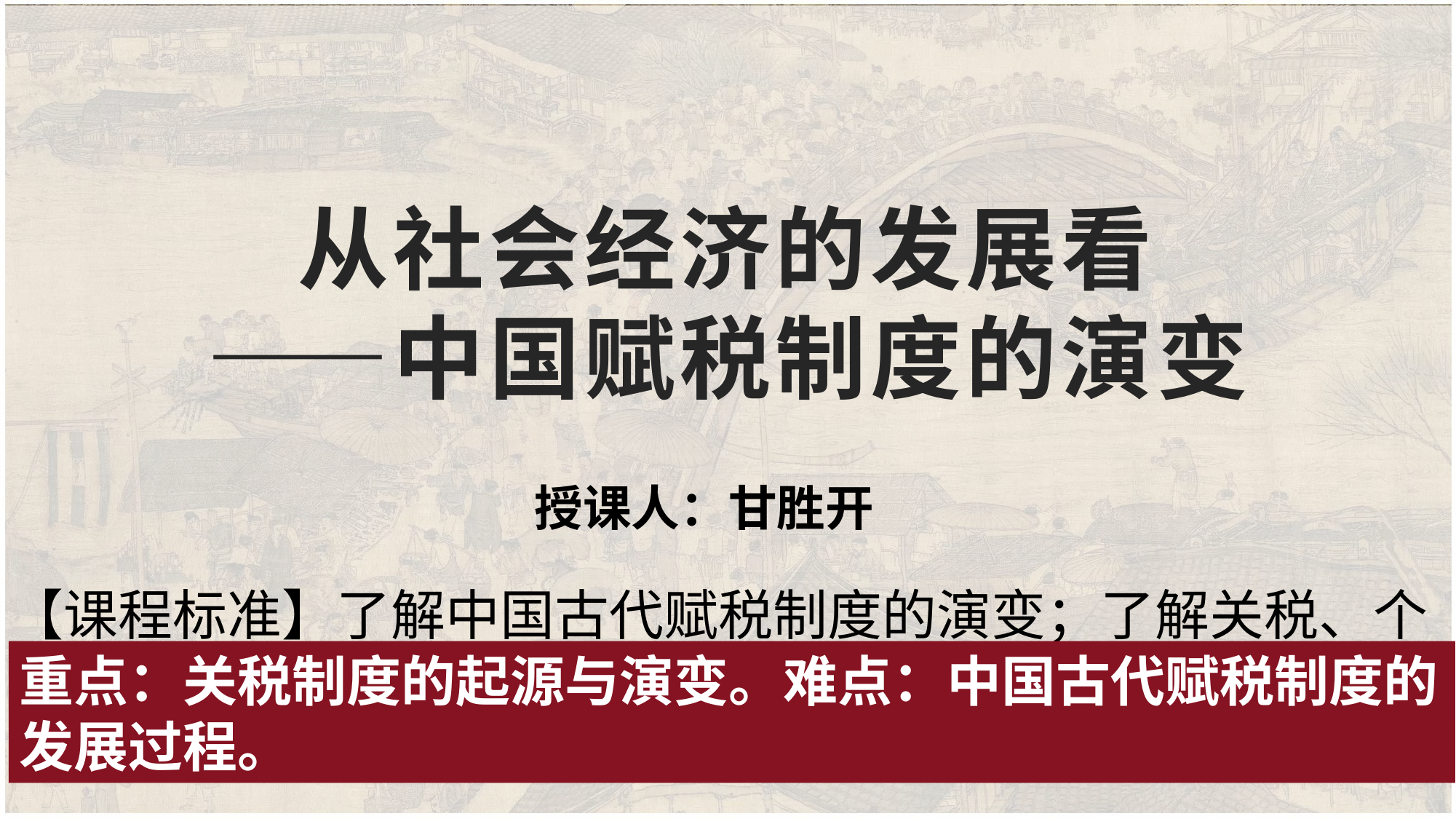

# 从社会经济的发展看 ——中国赋税制度的演变
授课人：甘胜开
【课程标准】了解中国古代赋税制度的演变；了解关税、个人所得税制度的产生及其在中国的实行。
重点：关税制度的起源与演变。难点：中国古代赋税制度的发展过程。